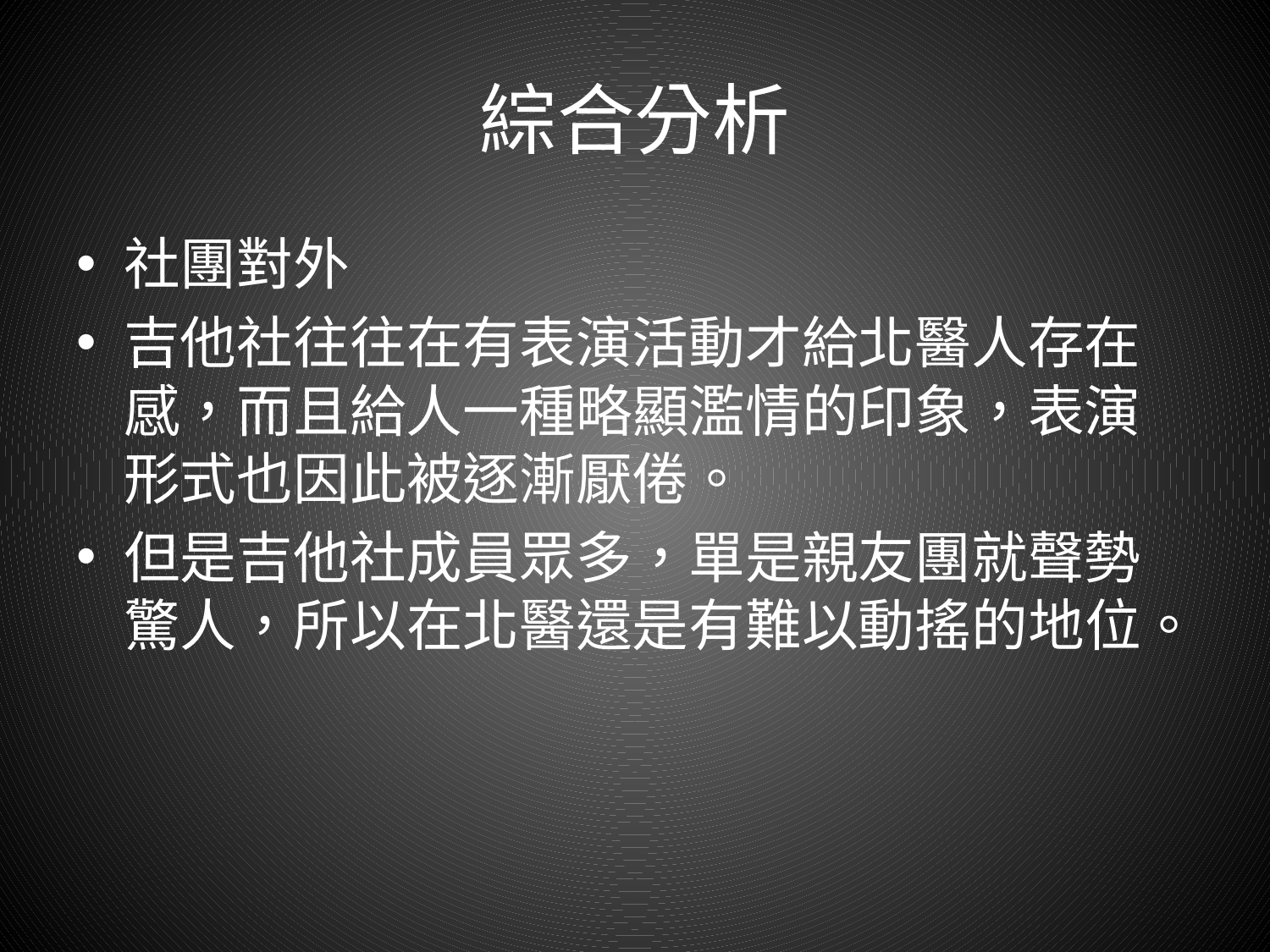

# 綜合分析
社團對外
吉他社往往在有表演活動才給北醫人存在感，而且給人一種略顯濫情的印象，表演形式也因此被逐漸厭倦。
但是吉他社成員眾多，單是親友團就聲勢驚人，所以在北醫還是有難以動搖的地位。